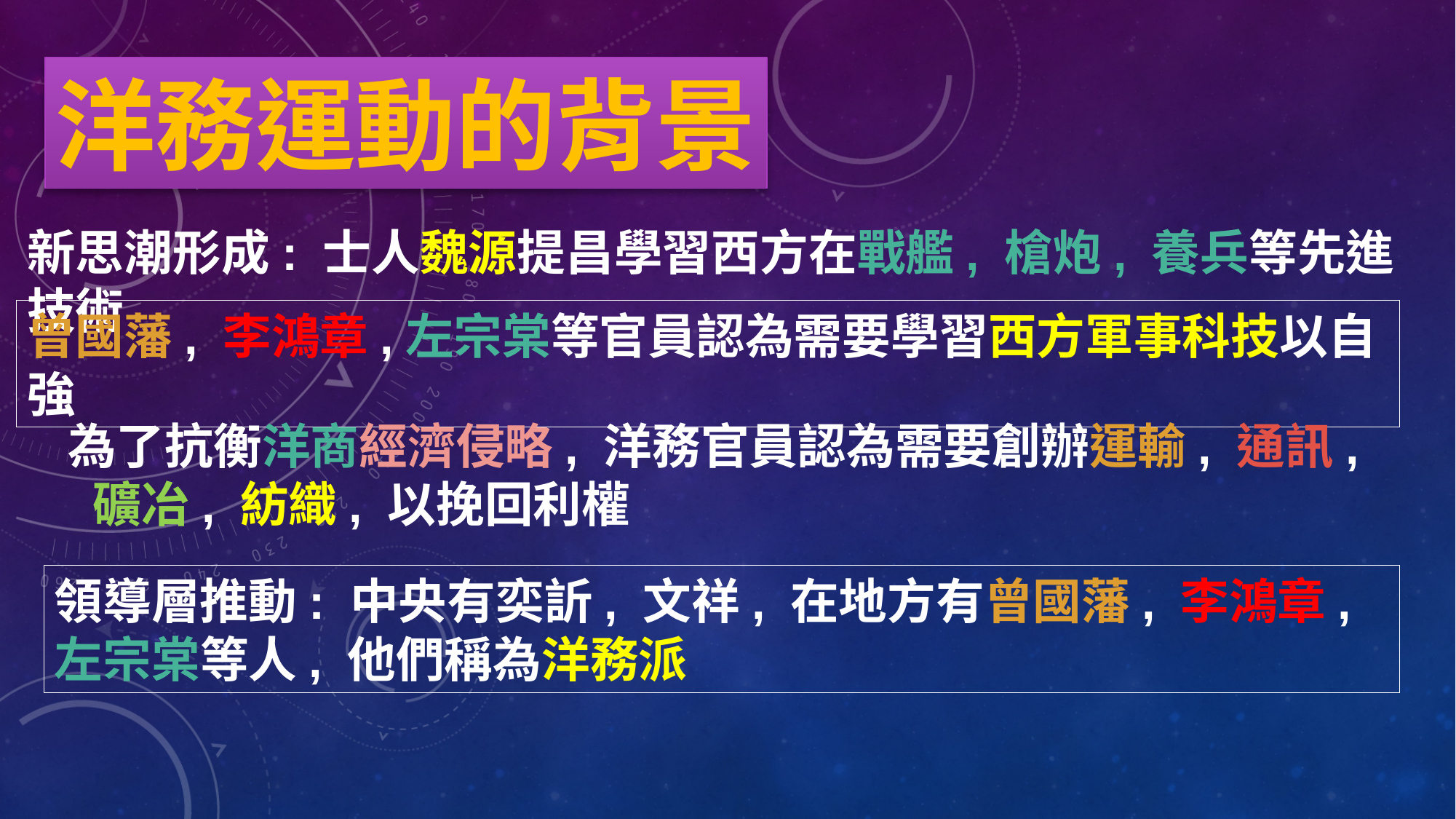

洋務運動的背景
新思潮形成: 士人魏源提昌學習西方在戰艦, 槍炮, 養兵等先進技術
曾國藩, 李鴻章,左宗棠等官員認為需要學習西方軍事科技以自強
為了抗衡洋商經濟侵略, 洋務官員認為需要創辦運輸, 通訊, 礦冶, 紡織, 以挽回利權
領導層推動: 中央有奕訢, 文祥, 在地方有曾國藩, 李鴻章,左宗棠等人, 他們稱為洋務派